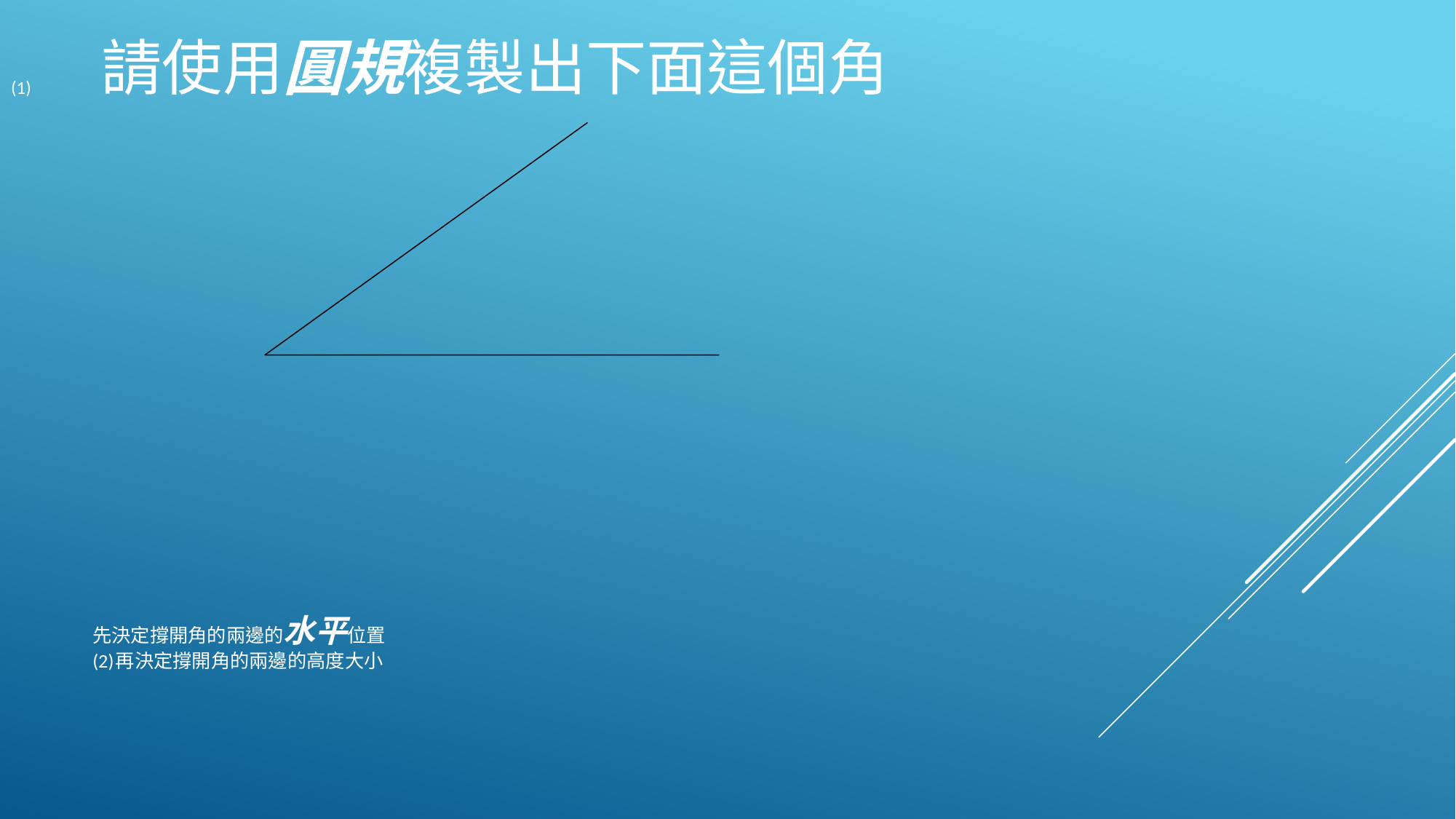

(1)
請使用圓規複製出下面這個角

# 先決定撐開角的兩邊的水平位置 (2)再決定撐開角的兩邊的高度大小